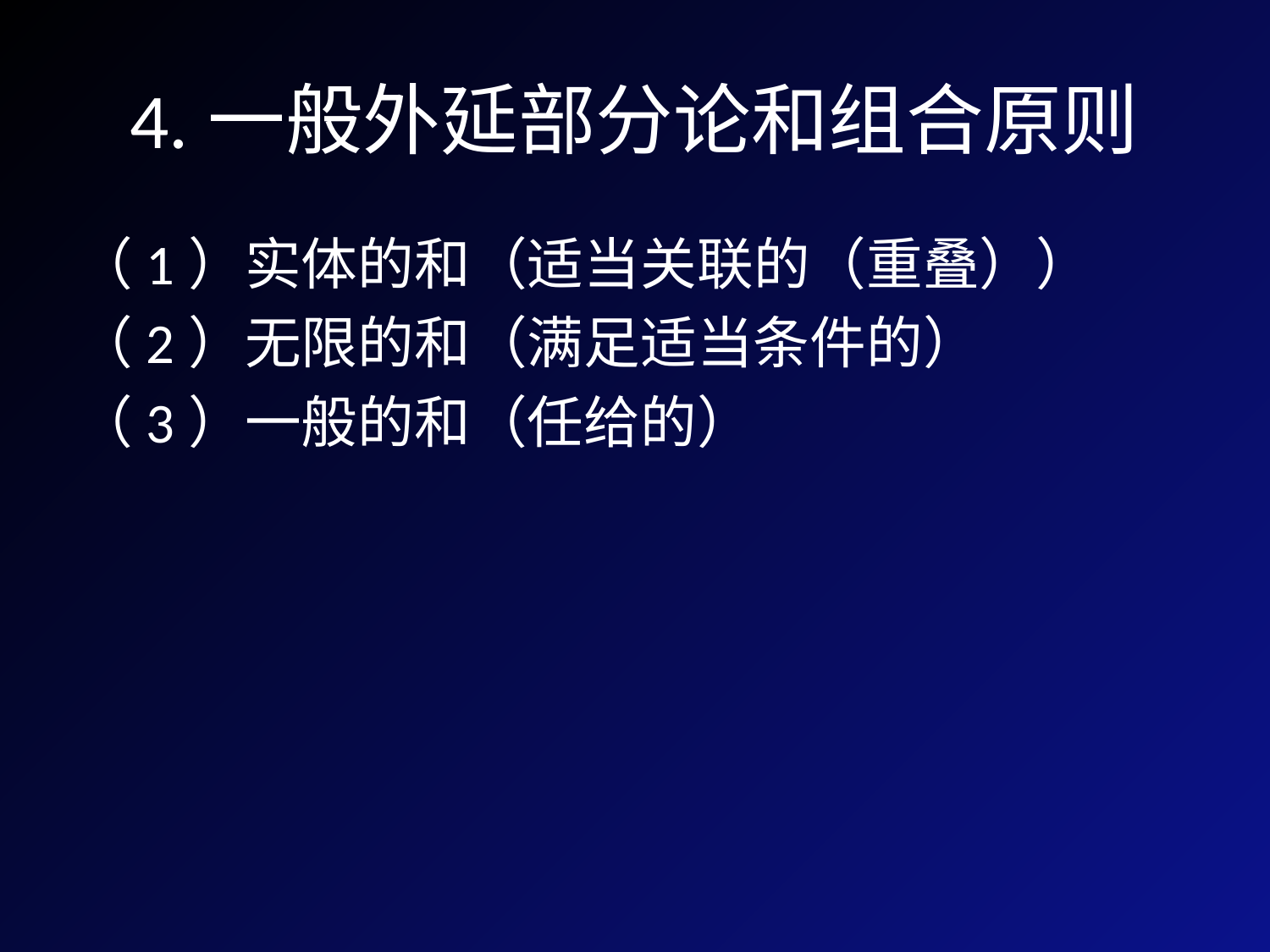

# 4.一般外延部分论和组合原则
（1）实体的和（适当关联的（重叠））
（2）无限的和（满足适当条件的）
（3）一般的和（任给的）